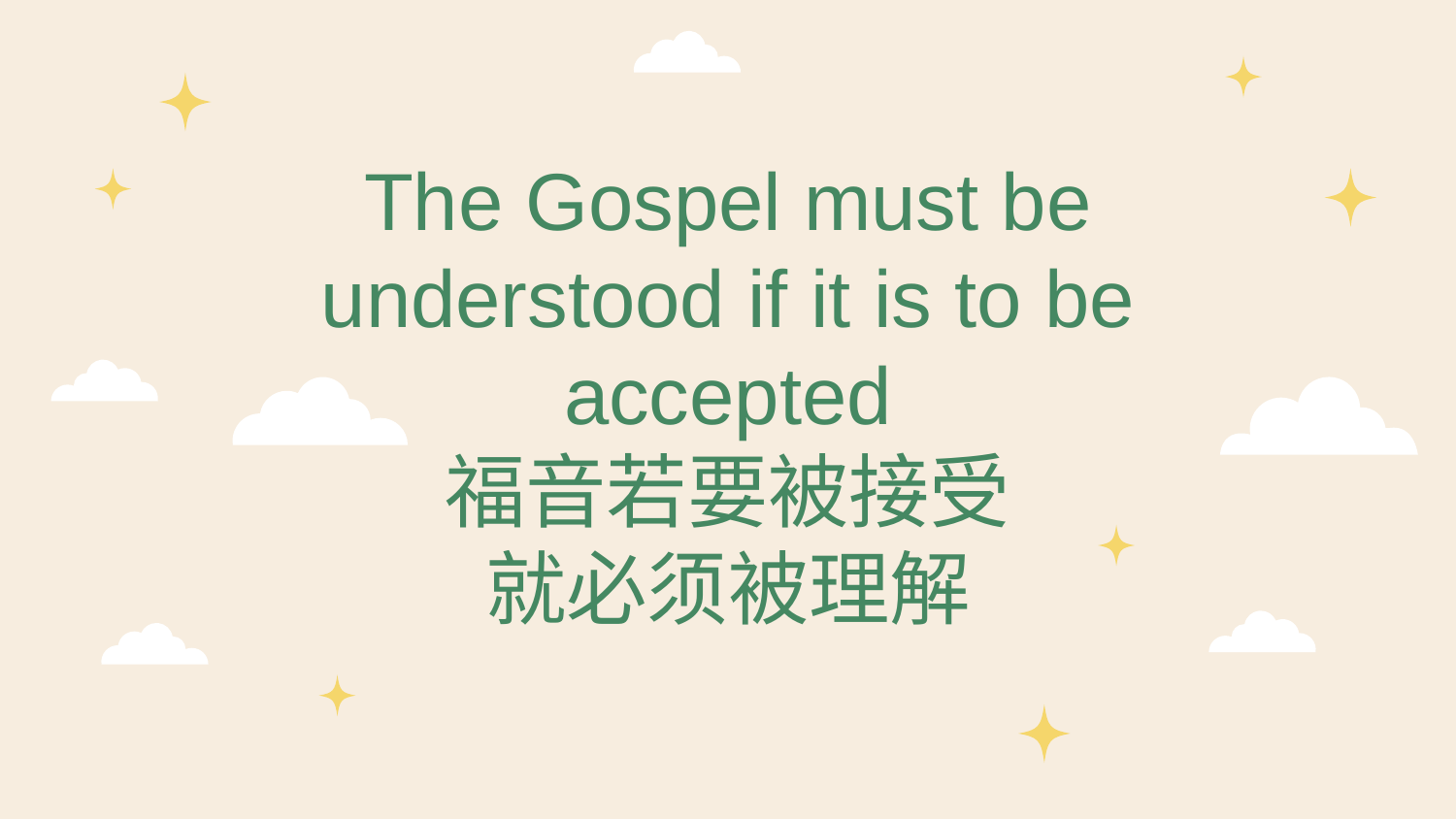

# The Gospel must be understood if it is to be accepted 福音若要被接受 就必须被理解